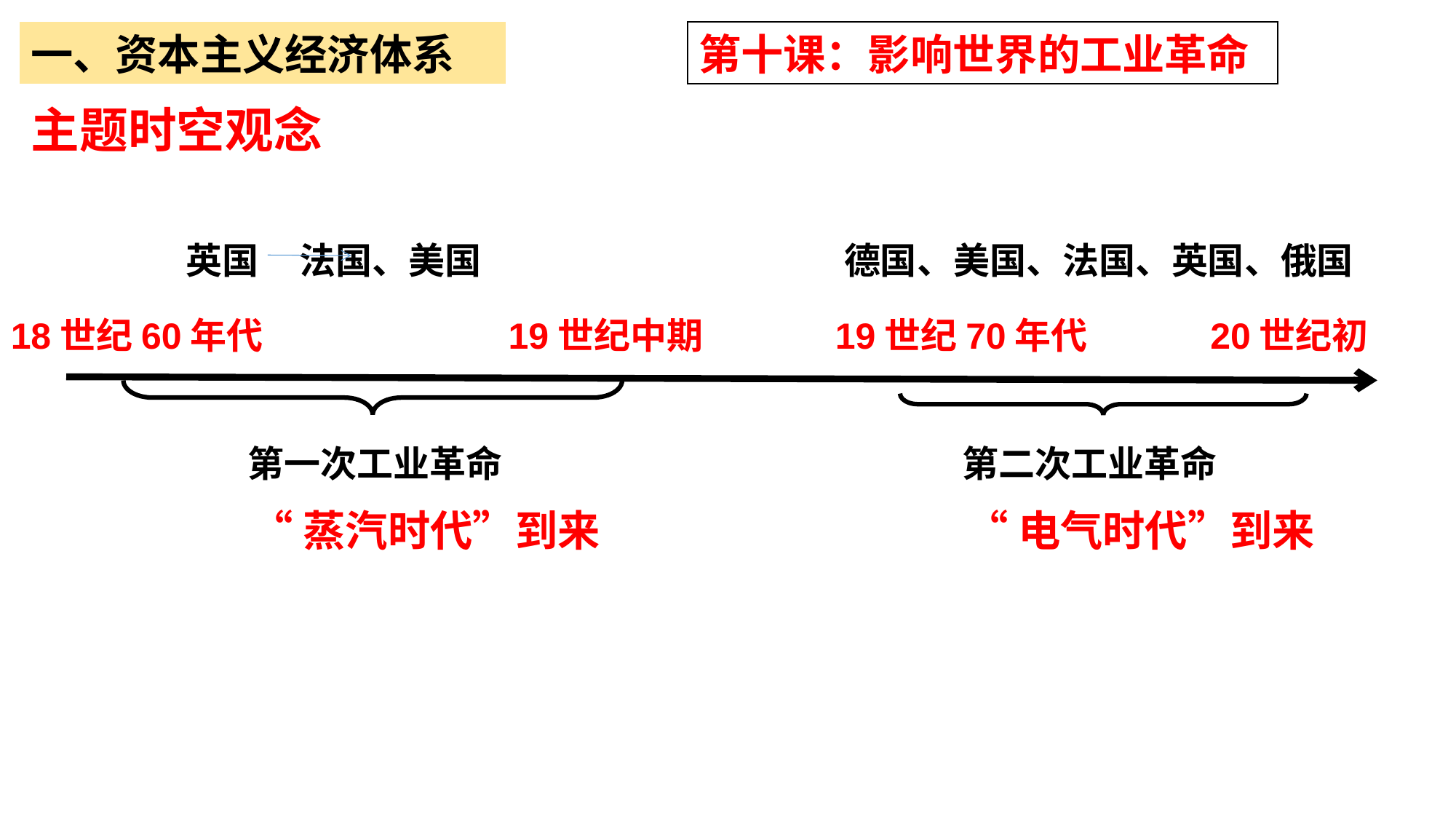

一、资本主义经济体系
第十课：影响世界的工业革命
主题时空观念

英国     法国、美国
德国、美国、法国、英国、俄国
20世纪初
18世纪60年代
19世纪中期
19世纪70年代
第一次工业革命
第二次工业革命
“蒸汽时代”到来
“电气时代”到来